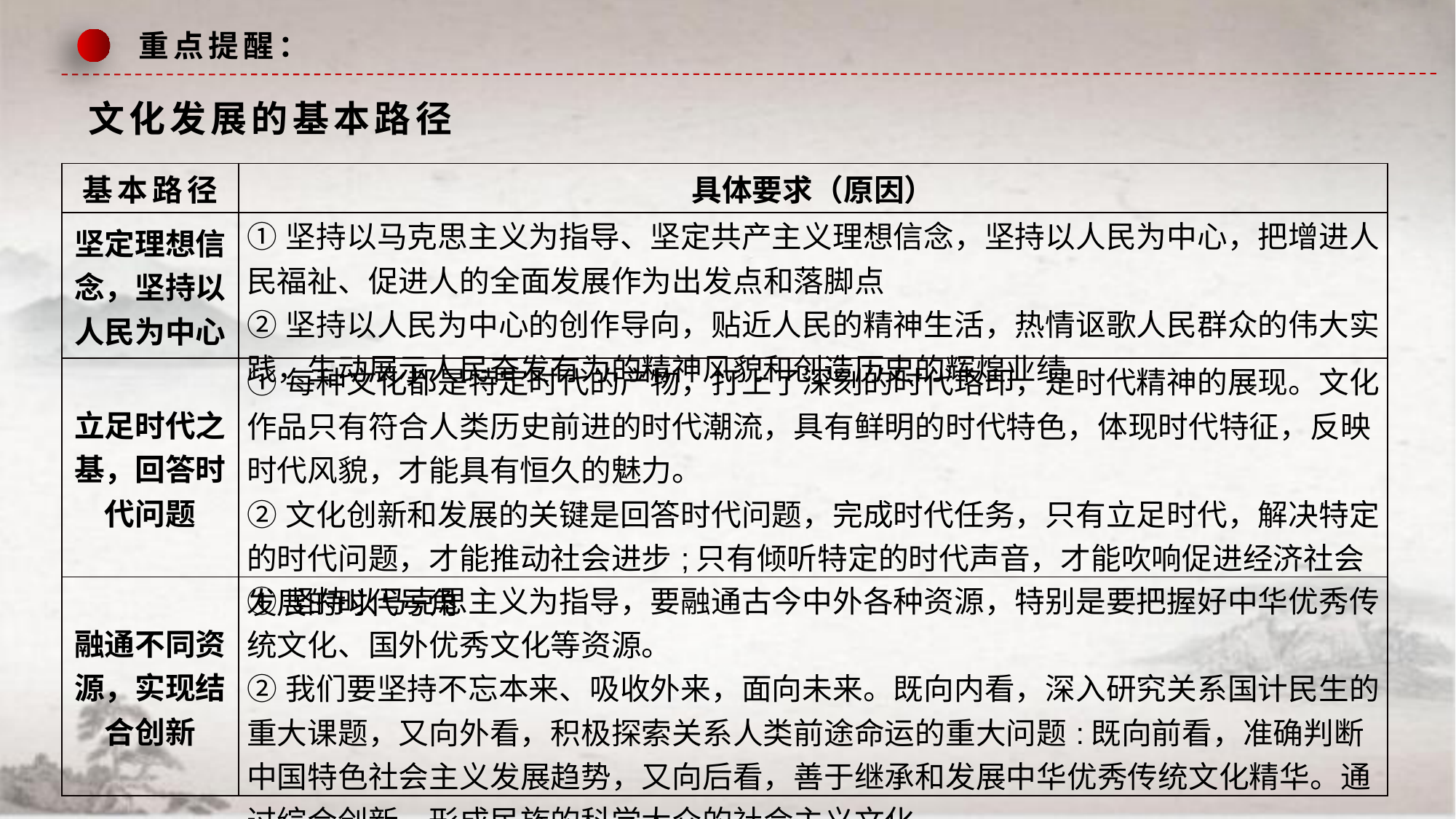

重点提醒：

文化发展的基本路径
| 基本路径 | 具体要求（原因） |
| --- | --- |
| 坚定理想信念，坚持以人民为中心 | ①坚持以马克思主义为指导、坚定共产主义理想信念，坚持以人民为中心，把增进人民福祉、促进人的全面发展作为出发点和落脚点 ②坚持以人民为中心的创作导向，贴近人民的精神生活，热情讴歌人民群众的伟大实践，生动展示人民奋发有为的精神风貌和创造历史的辉煌业绩 |
| 立足时代之基，回答时代问题 | ①每种文化都是特定时代的产物，打上了深刻的时代珞印，是时代精神的展现。文化作品只有符合人类历史前进的时代潮流，具有鲜明的时代特色，体现时代特征，反映时代风貌，才能具有恒久的魅力。 ②文化创新和发展的关键是回答时代问题，完成时代任务，只有立足时代，解决特定的时代问题，才能推动社会进步;只有倾听特定的时代声音，才能吹响促进经济社会发展的时代号角 |
| 融通不同资源，实现结合创新 | ①坚持以马克思主义为指导，要融通古今中外各种资源，特别是要把握好中华优秀传统文化、国外优秀文化等资源。 ②我们要坚持不忘本来、吸收外来，面向未来。既向内看，深入研究关系国计民生的重大课题，又向外看，积极探索关系人类前途命运的重大问题:既向前看，准确判断中国特色社会主义发展趋势，又向后看，善于继承和发展中华优秀传统文化精华。通过综合创新，形成民族的科学大众的社会主义文化 |